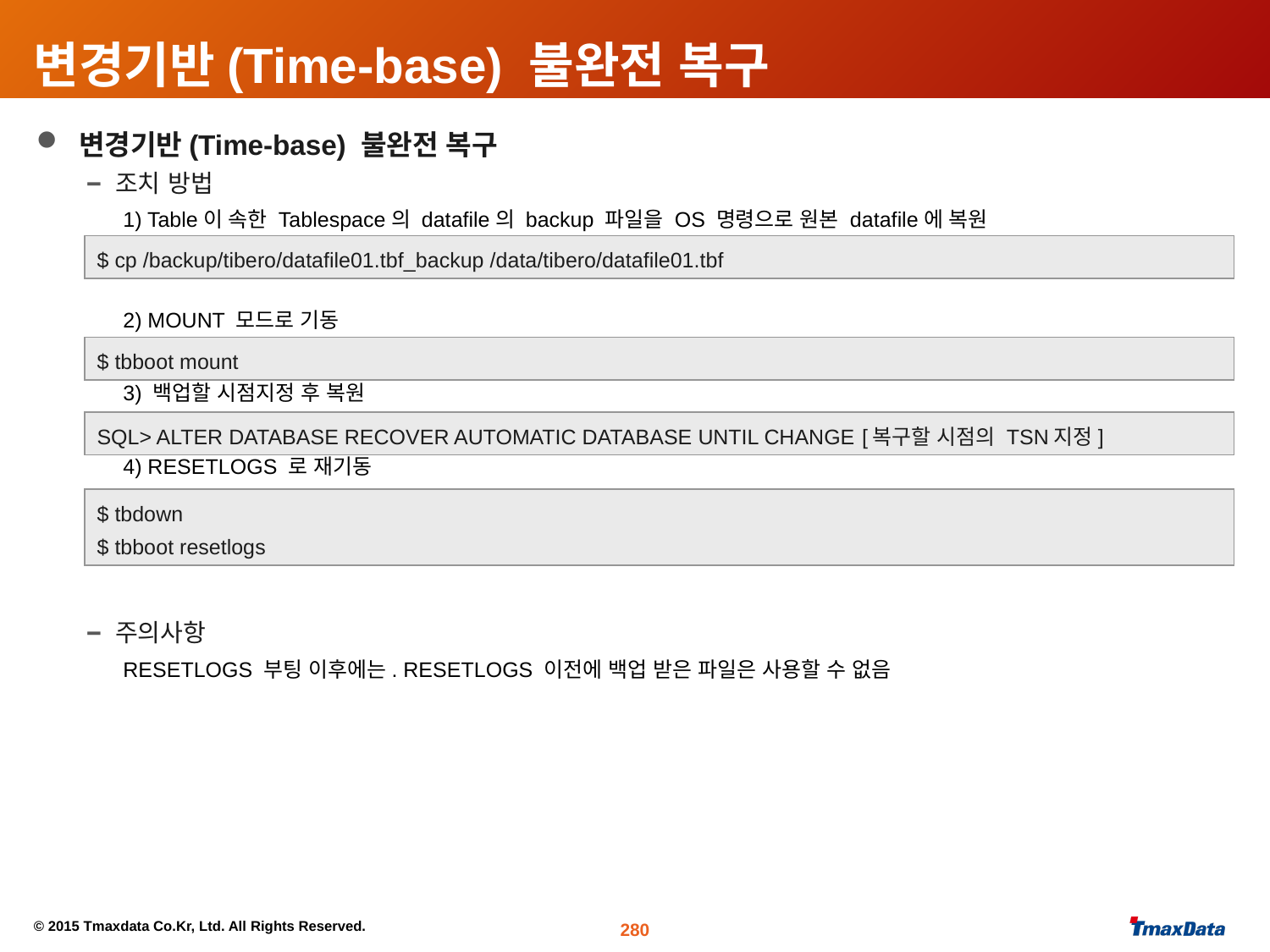

# 변경기반(Time-base) 불완전 복구
 변경기반(Time-base) 불완전 복구
 조치 방법
1) Table이 속한 Tablespace의 datafile의 backup 파일을 OS 명령으로 원본 datafile에 복원

2) MOUNT 모드로 기동

3) 백업할 시점지정 후 복원

4) RESETLOGS 로 재기동

 주의사항
RESETLOGS 부팅 이후에는. RESETLOGS 이전에 백업 받은 파일은 사용할 수 없음

$ cp /backup/tibero/datafile01.tbf_backup /data/tibero/datafile01.tbf
$ tbboot mount
SQL> ALTER DATABASE RECOVER AUTOMATIC DATABASE UNTIL CHANGE [복구할 시점의 TSN지정]
$ tbdown
$ tbboot resetlogs